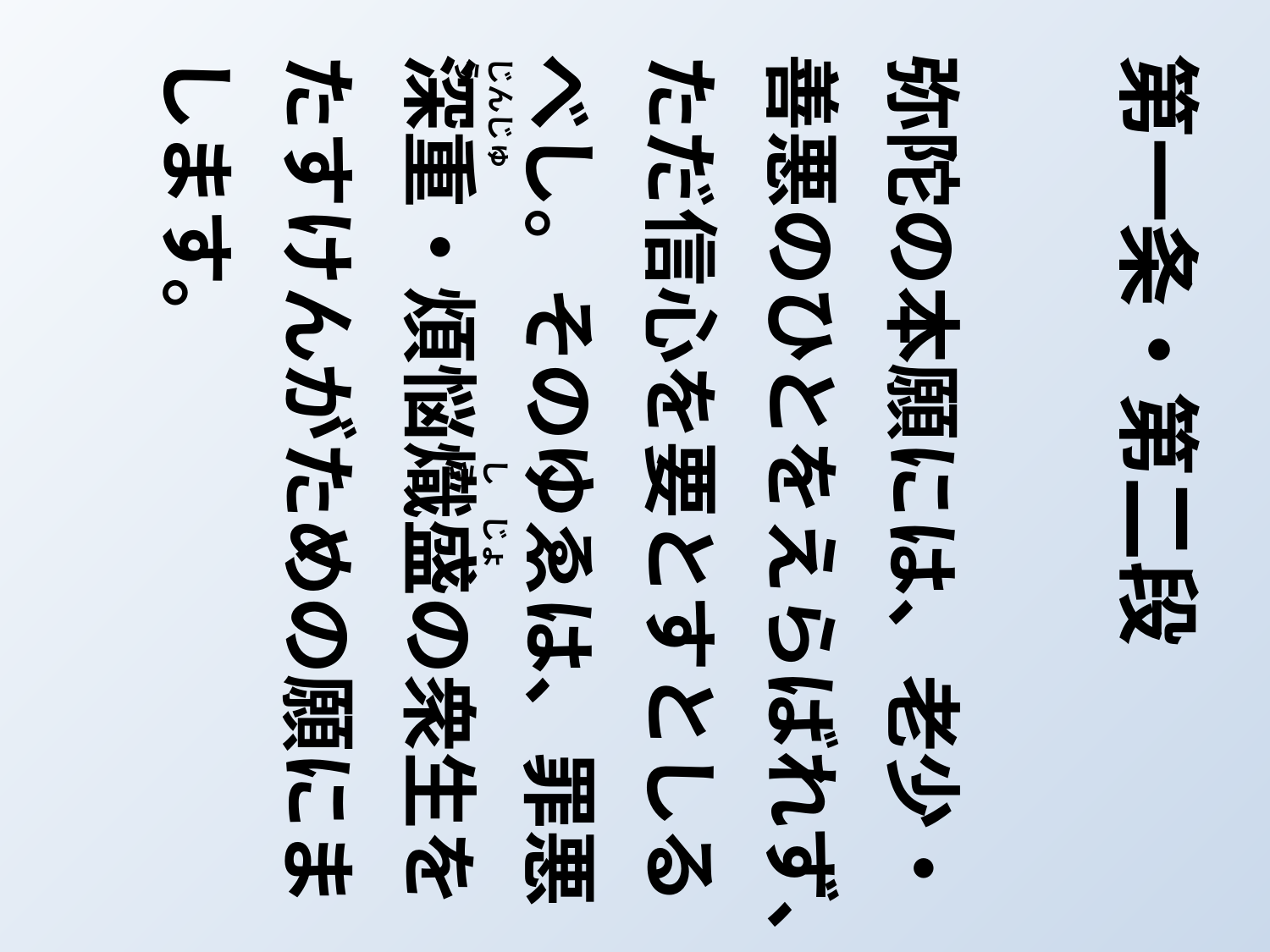

第一条・第二段

弥陀の本願には、老少・善悪のひとをえらばれず、
ただ信心を要とすとしるべし。そのゆゑは、罪悪深重・煩悩熾盛の衆生をたすけんがための願にまします。

じんじゅう
し　じょう